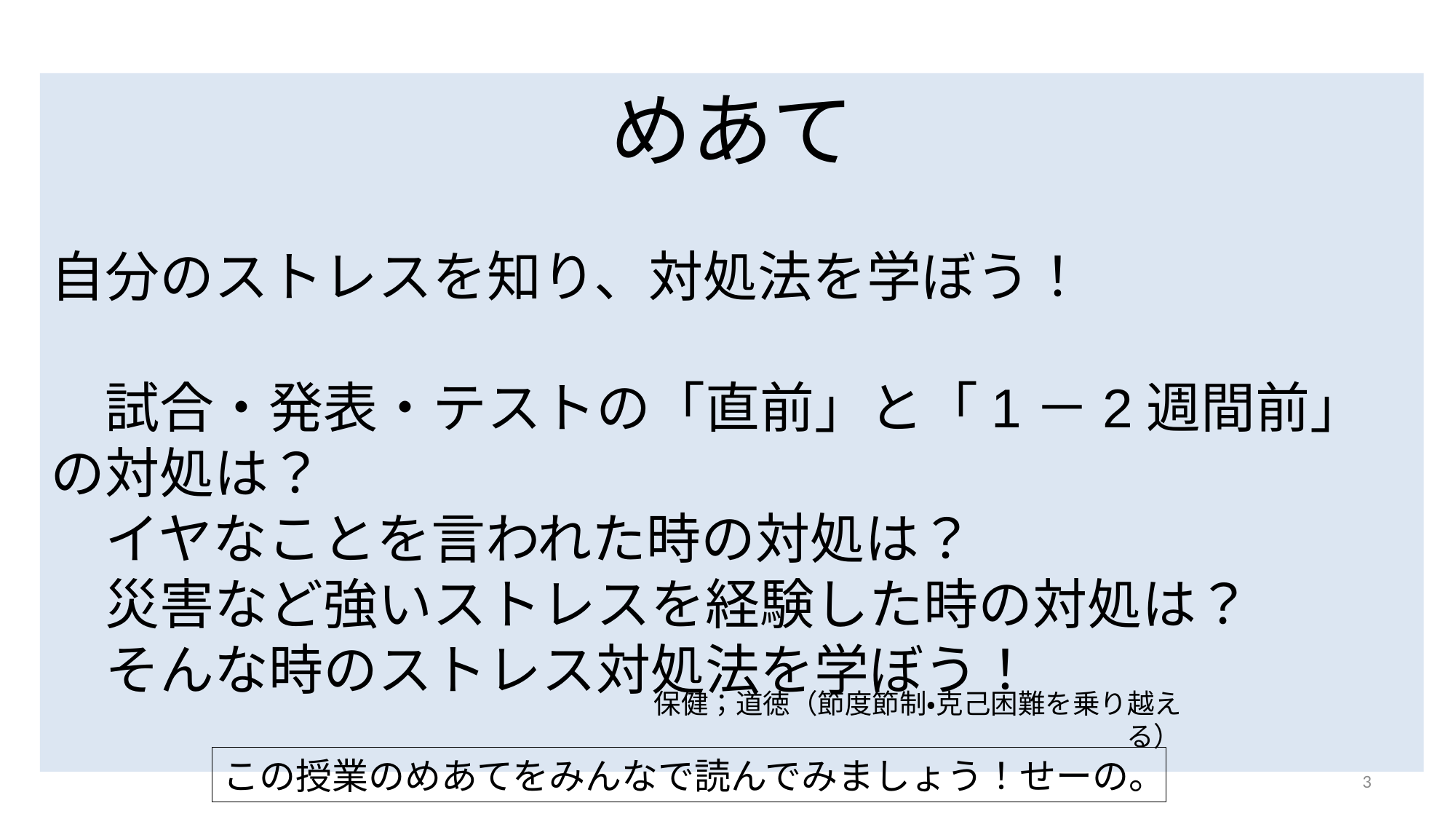

めあて

自分のストレスを知り、対処法を学ぼう！

　試合・発表・テストの「直前」と「1－2週間前」の対処は？
　イヤなことを言われた時の対処は？
　災害など強いストレスを経験した時の対処は？
　そんな時のストレス対処法を学ぼう！

保健；道徳（節度節制・克己困難を乗り越える）
この授業のめあてをみんなで読んでみましょう！せーの。
3